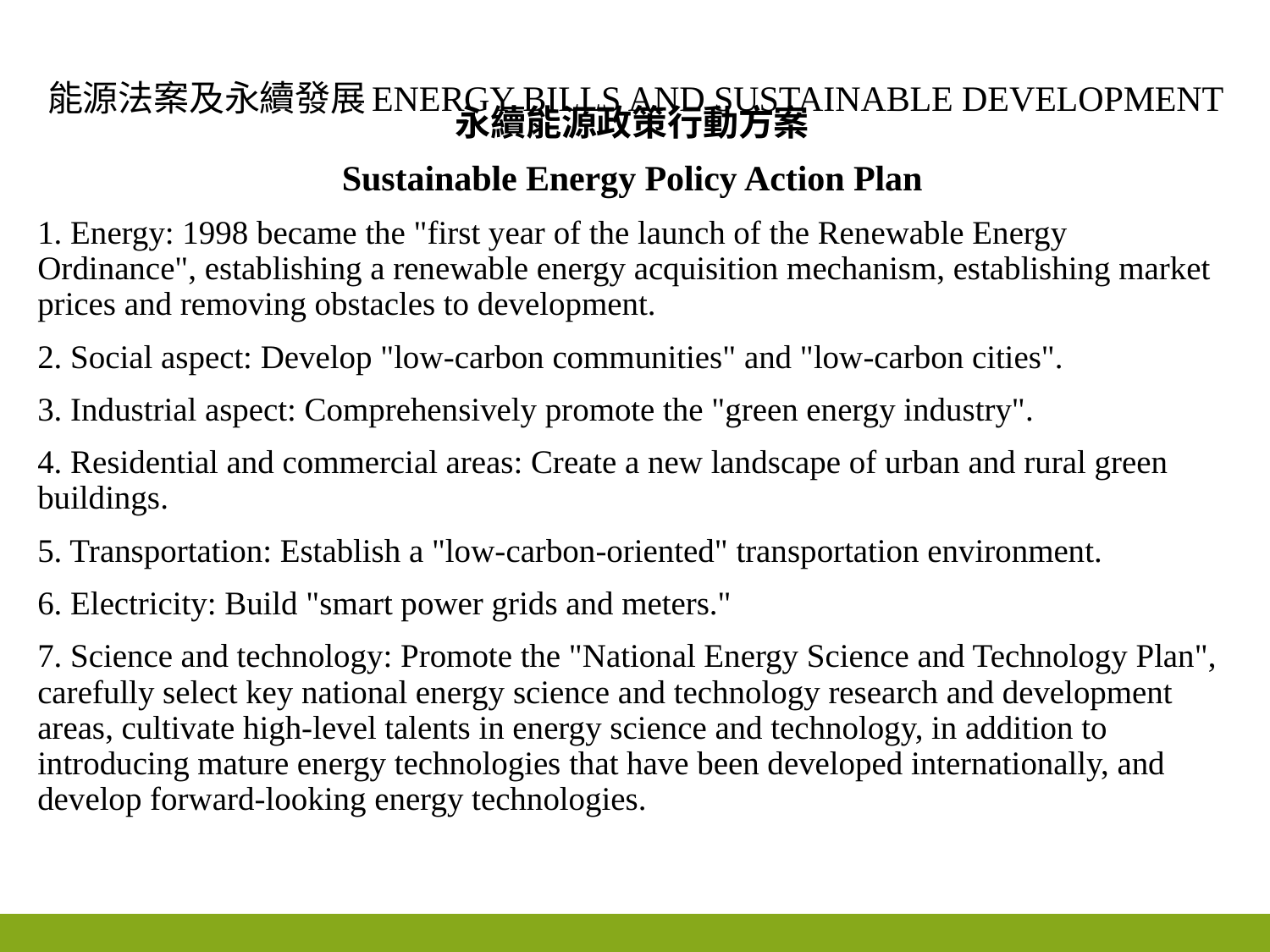

# 能源法案及永續發展Energy bills and sustainable development
永續能源政策行動方案
Sustainable Energy Policy Action Plan
1. Energy: 1998 became the "first year of the launch of the Renewable Energy Ordinance", establishing a renewable energy acquisition mechanism, establishing market prices and removing obstacles to development.
2. Social aspect: Develop "low-carbon communities" and "low-carbon cities".
3. Industrial aspect: Comprehensively promote the "green energy industry".
4. Residential and commercial areas: Create a new landscape of urban and rural green buildings.
5. Transportation: Establish a "low-carbon-oriented" transportation environment.
6. Electricity: Build "smart power grids and meters."
7. Science and technology: Promote the "National Energy Science and Technology Plan", carefully select key national energy science and technology research and development areas, cultivate high-level talents in energy science and technology, in addition to introducing mature energy technologies that have been developed internationally, and develop forward-looking energy technologies.